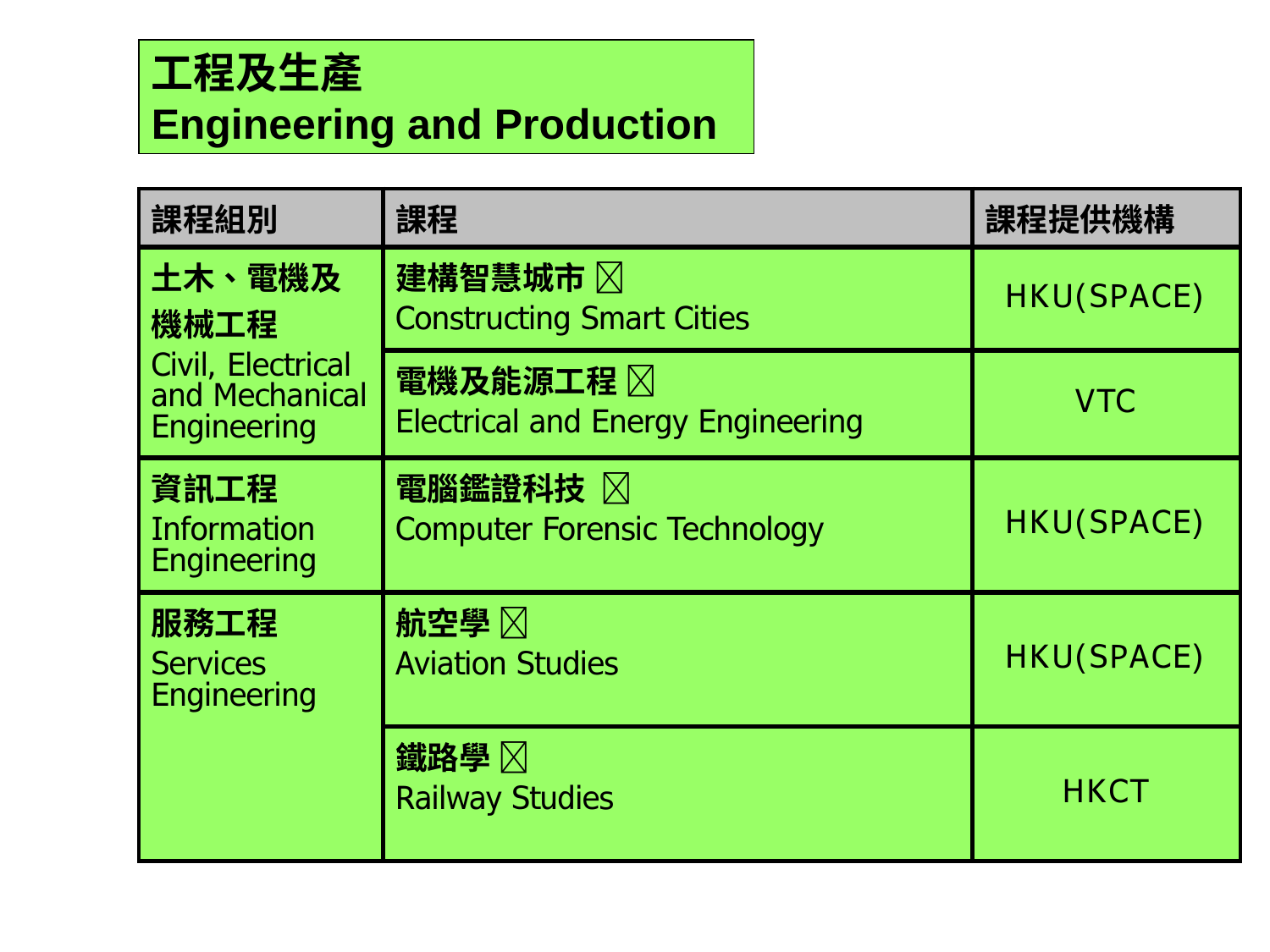

工程及生產
Engineering and Production
| 課程組別 | 課程 | 課程提供機構 |
| --- | --- | --- |
| 土木、電機及機械工程 Civil, Electrical and Mechanical Engineering | 建構智慧城市 Δ Constructing Smart Cities | HKU(SPACE) |
|  | 電機及能源工程 Δ Electrical and Energy Engineering | VTC |
| 資訊工程 Information Engineering | 電腦鑑證科技 Δ Computer Forensic Technology | HKU(SPACE) |
| 服務工程 Services Engineering | 航空學 Δ Aviation Studies | HKU(SPACE) |
|  | 鐵路學 Δ Railway Studies | HKCT |